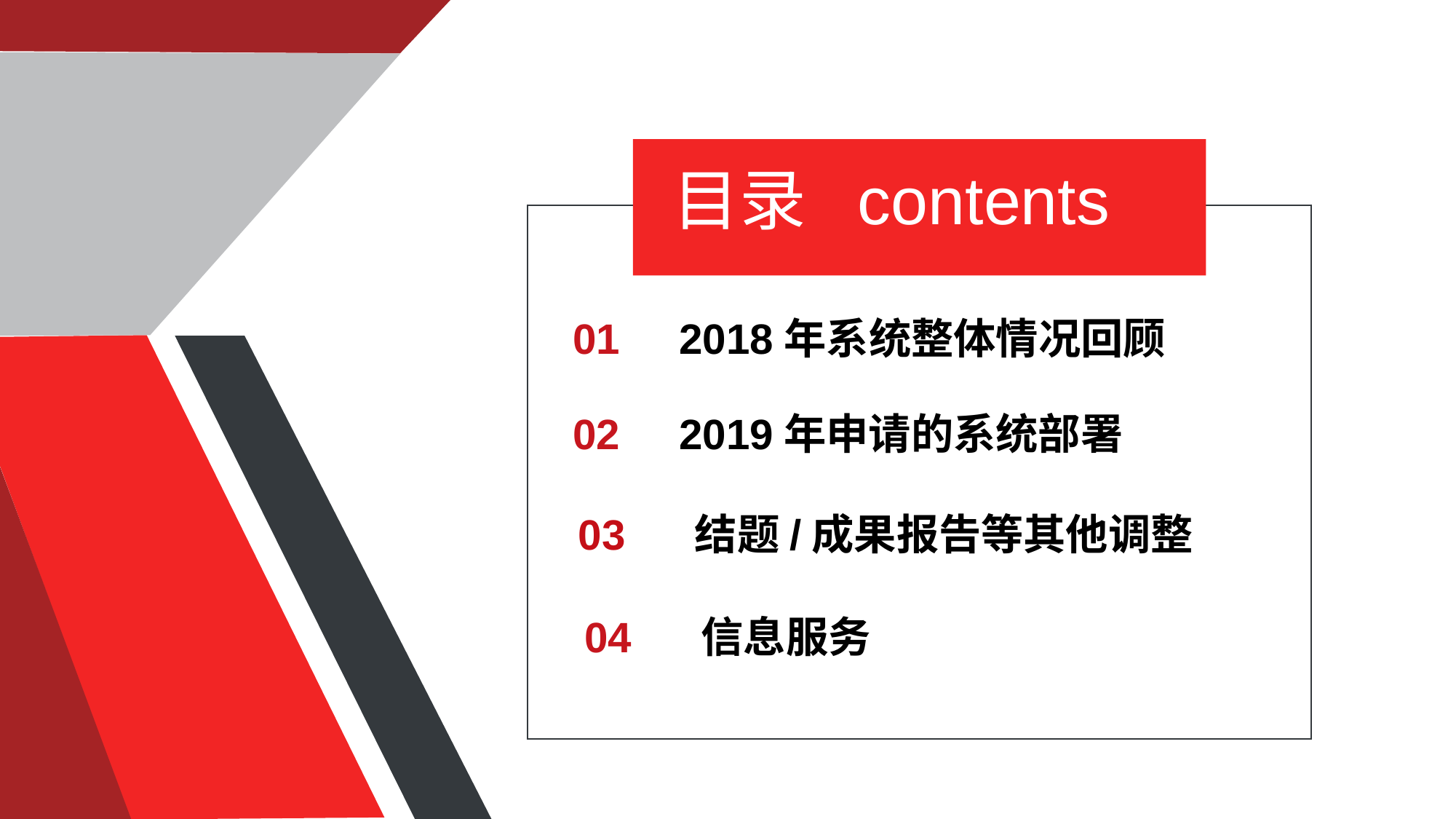

目录
contents

01     2018年系统整体情况回顾
02     2019年申请的系统部署
03     结题/成果报告等其他调整
04     信息服务